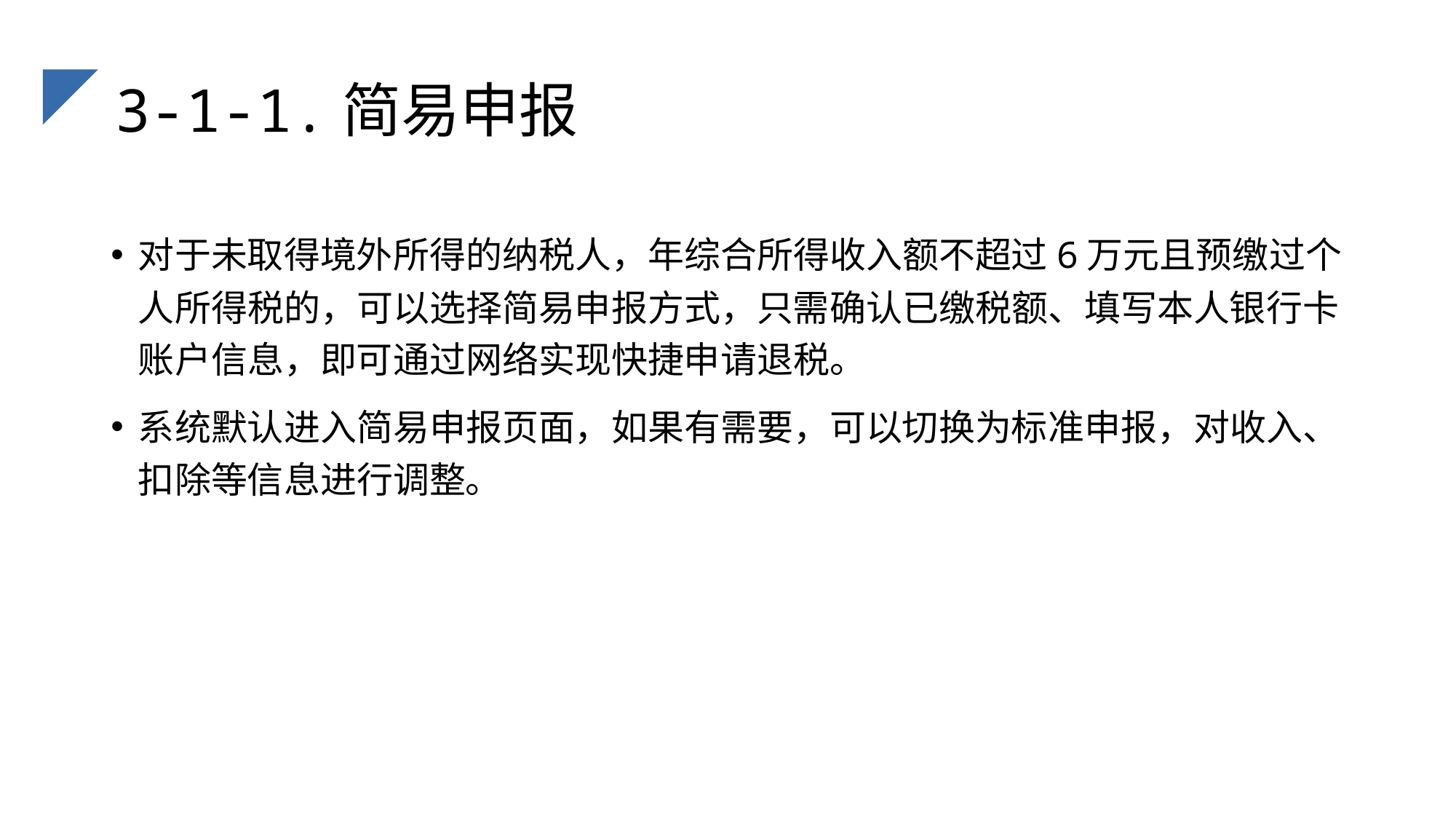

# 3-1-1.简易申报
对于未取得境外所得的纳税人，年综合所得收入额不超过6万元且预缴过个人所得税的，可以选择简易申报方式，只需确认已缴税额、填写本人银行卡账户信息，即可通过网络实现快捷申请退税。
系统默认进入简易申报页面，如果有需要，可以切换为标准申报，对收入、扣除等信息进行调整。